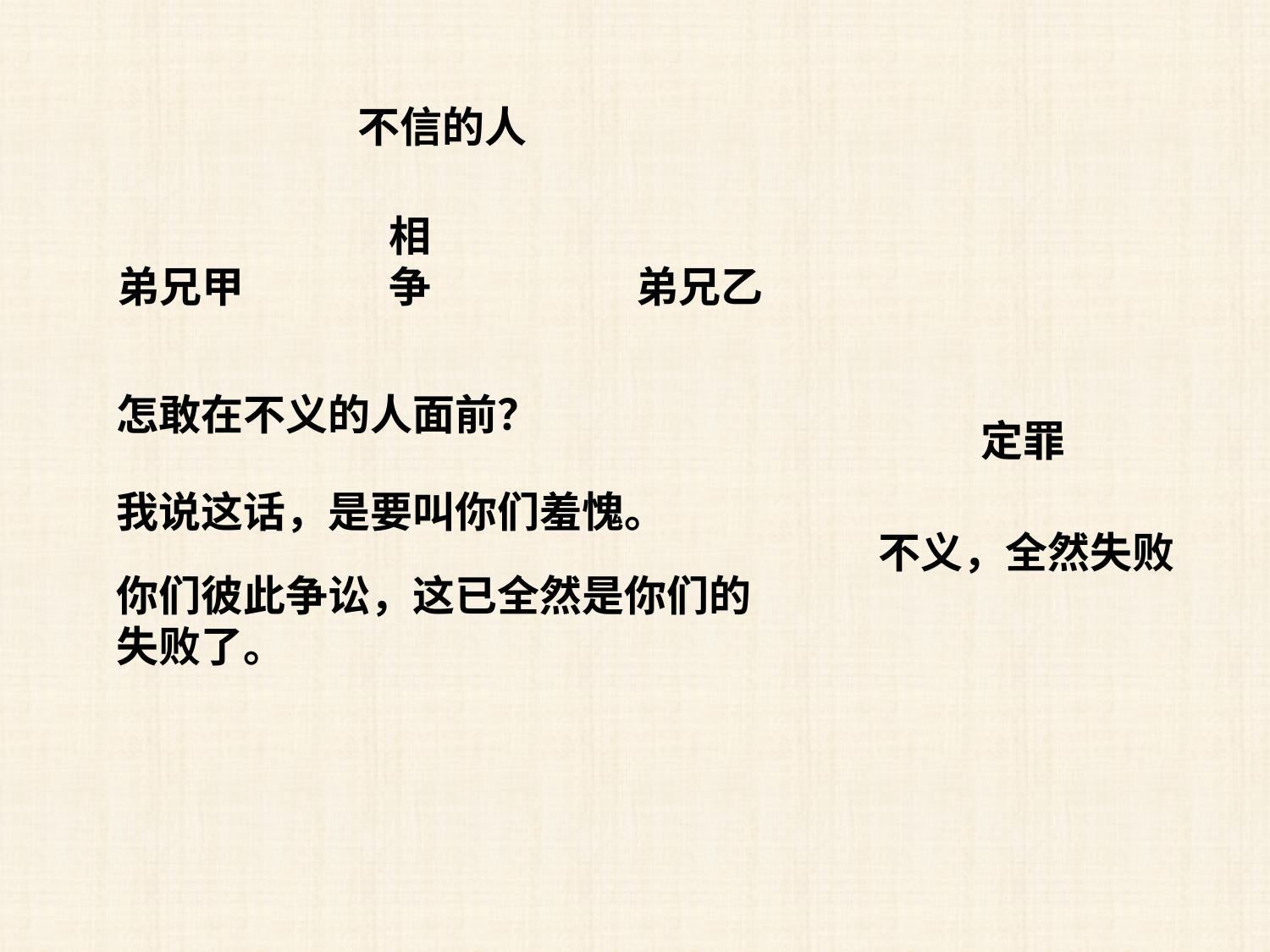

不信的人
相争
弟兄甲
弟兄乙
怎敢在不义的人面前？
定罪
我说这话，是要叫你们羞愧。
不义，全然失败
你们彼此争讼，这已全然是你们的失败了。